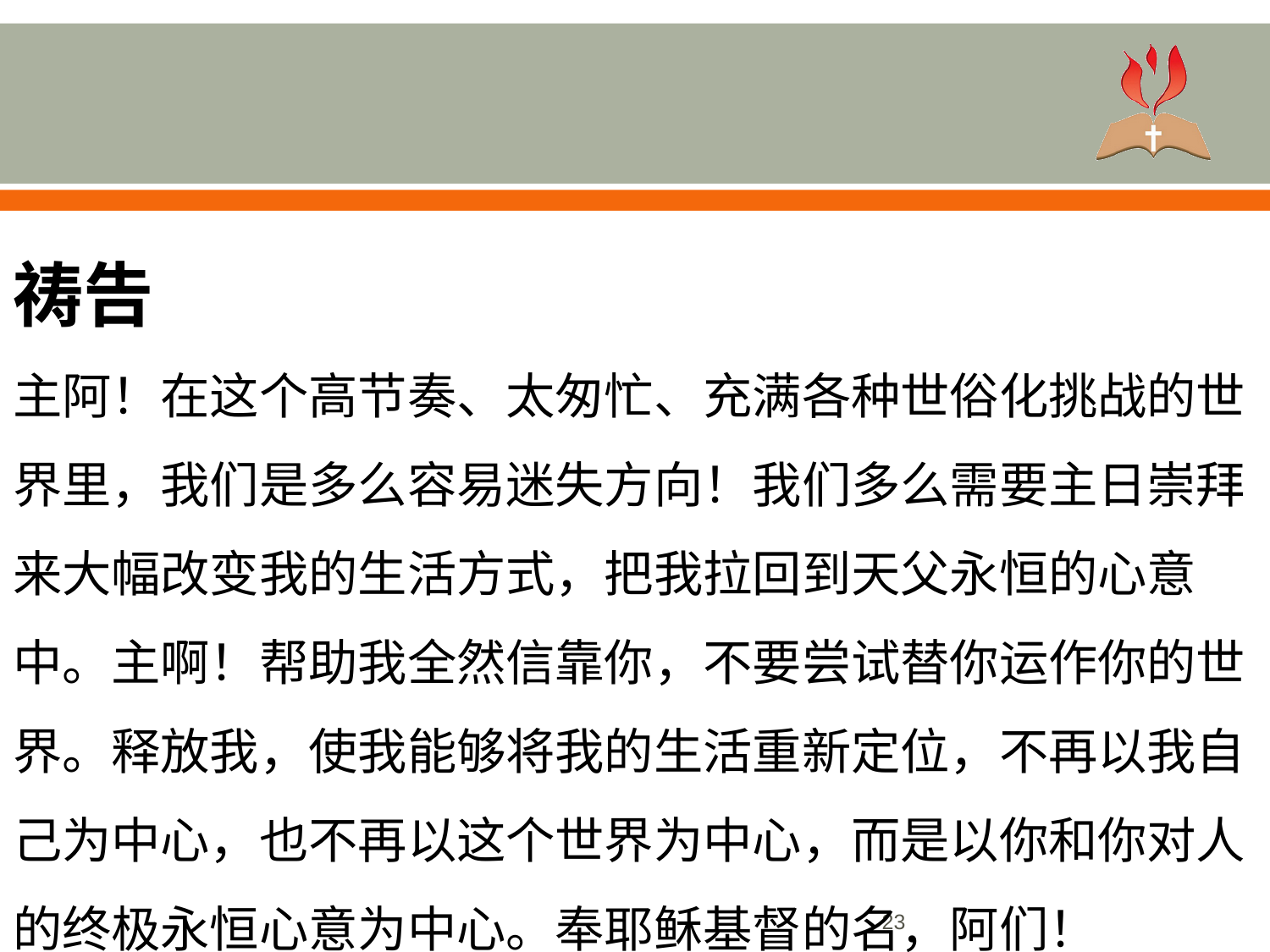

#

祷告
主阿！在这个高节奏、太匆忙、充满各种世俗化挑战的世界里，我们是多么容易迷失方向！我们多么需要主日崇拜来大幅改变我的生活方式，把我拉回到天父永恒的心意中。主啊！帮助我全然信靠你，不要尝试替你运作你的世界。释放我，使我能够将我的生活重新定位，不再以我自己为中心，也不再以这个世界为中心，而是以你和你对人的终极永恒心意为中心。奉耶稣基督的名，阿们！

23